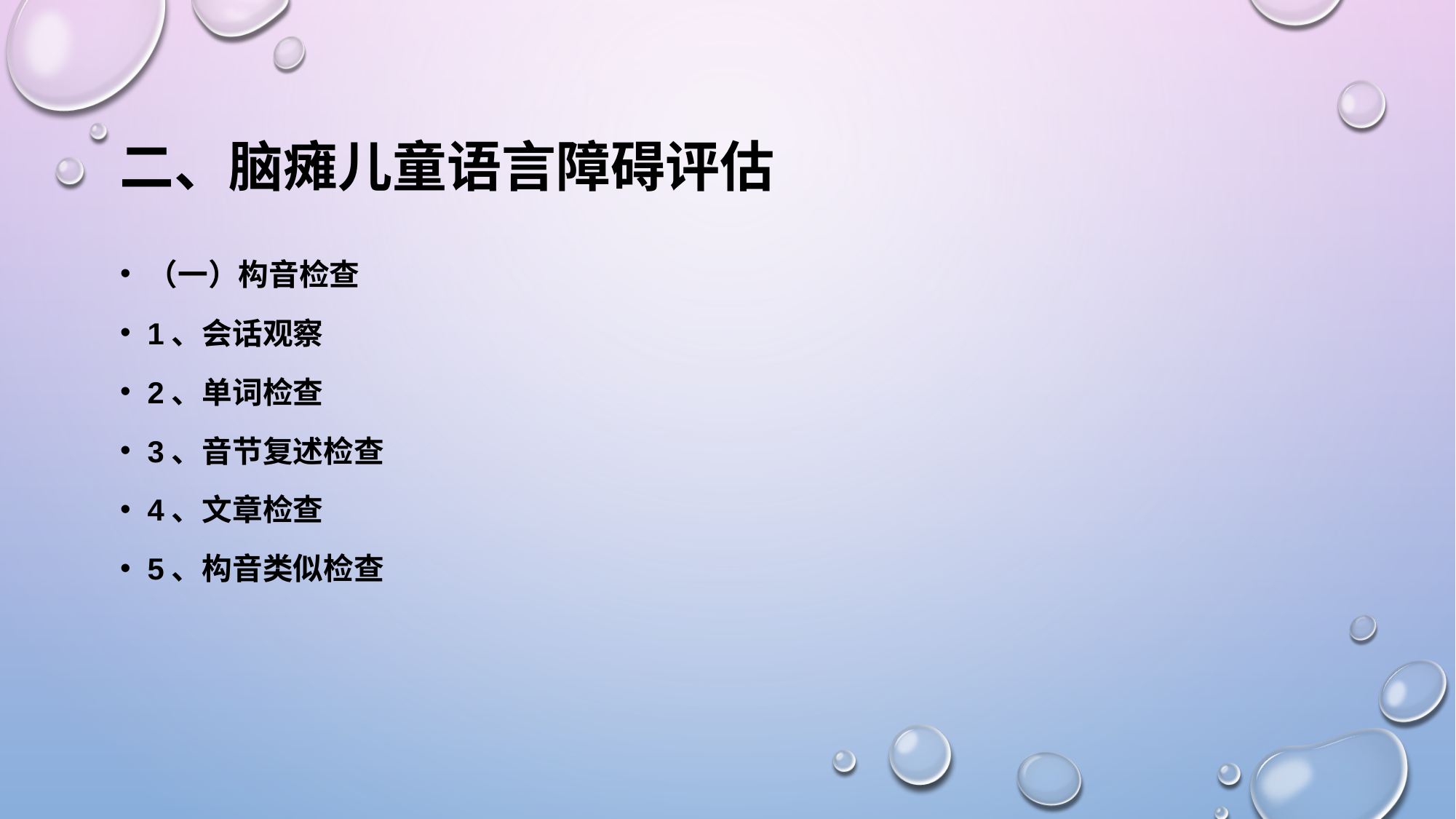

# 二、脑瘫儿童语言障碍评估
（一）构音检查
1、会话观察
2、单词检查
3、音节复述检查
4、文章检查
5、构音类似检查